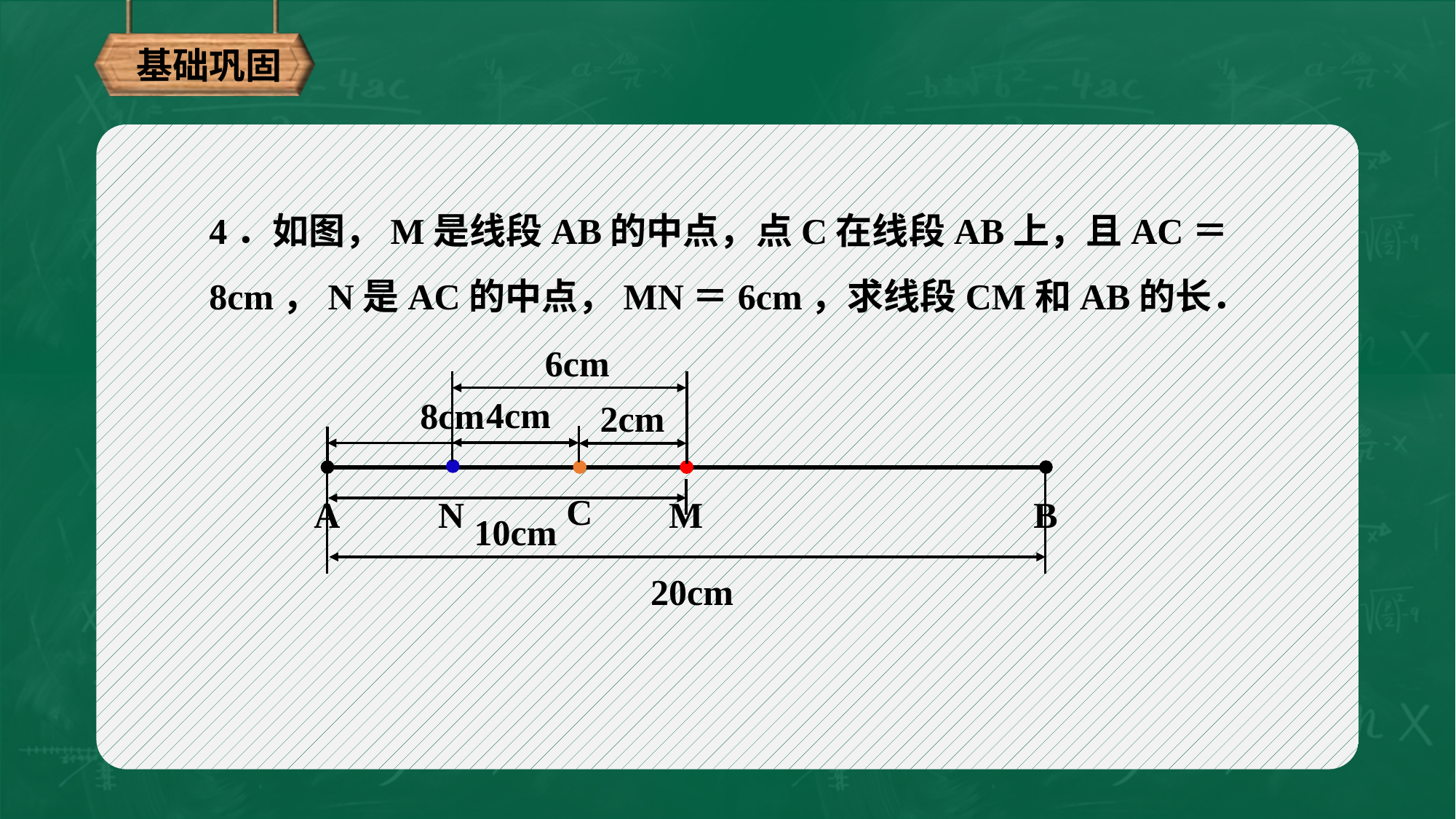

基础巩固
4．如图，M是线段AB的中点，点C在线段AB上，且AC＝8cm，N是AC的中点，MN＝6cm，求线段CM和AB的长．
6cm
4cm
8cm
2cm

20cm
10cm
C
N
A
M
B